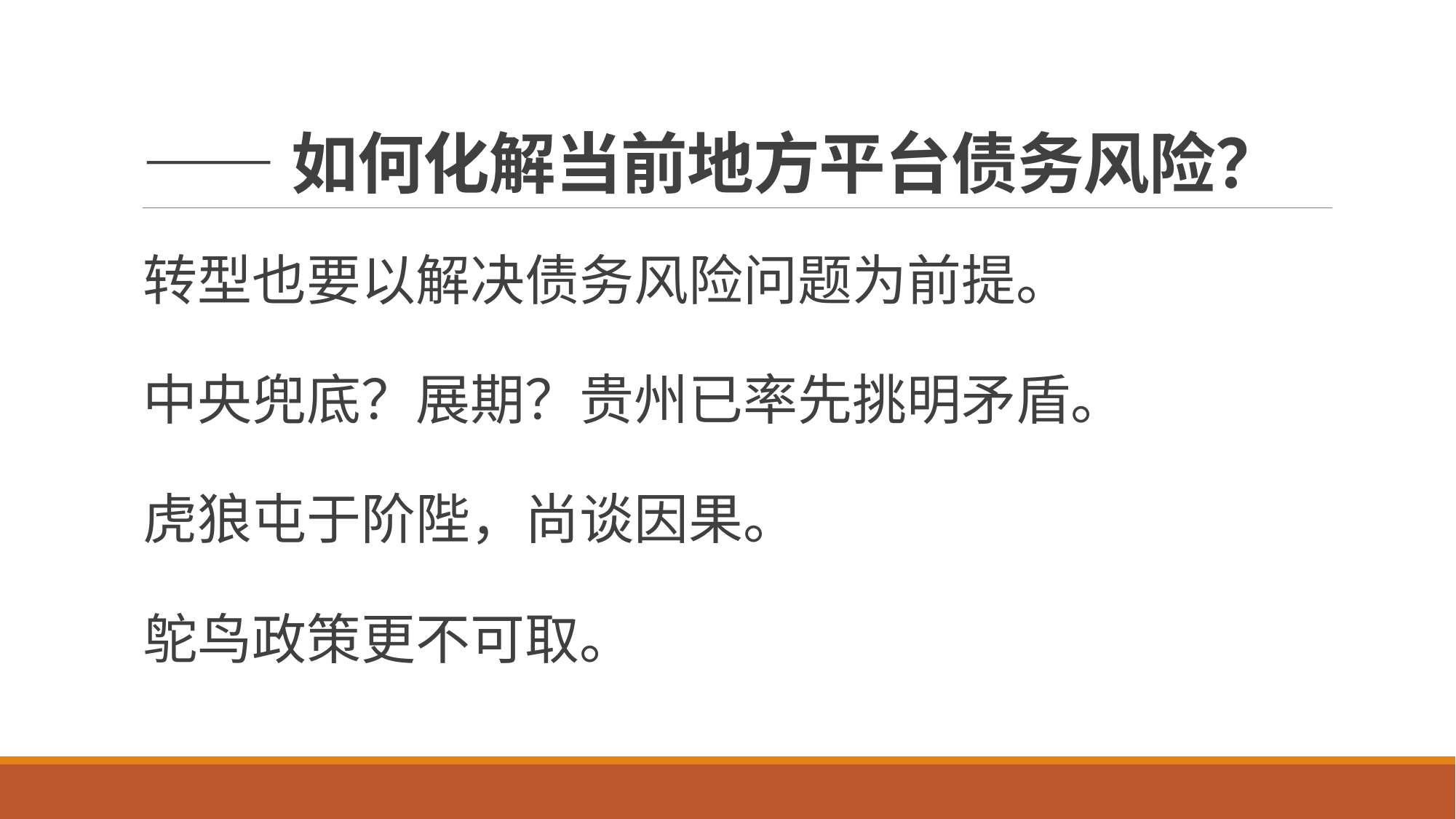

# ——如何化解当前地方平台债务风险？
转型也要以解决债务风险问题为前提。
中央兜底？展期？贵州已率先挑明矛盾。
虎狼屯于阶陛，尚谈因果。
鸵鸟政策更不可取。